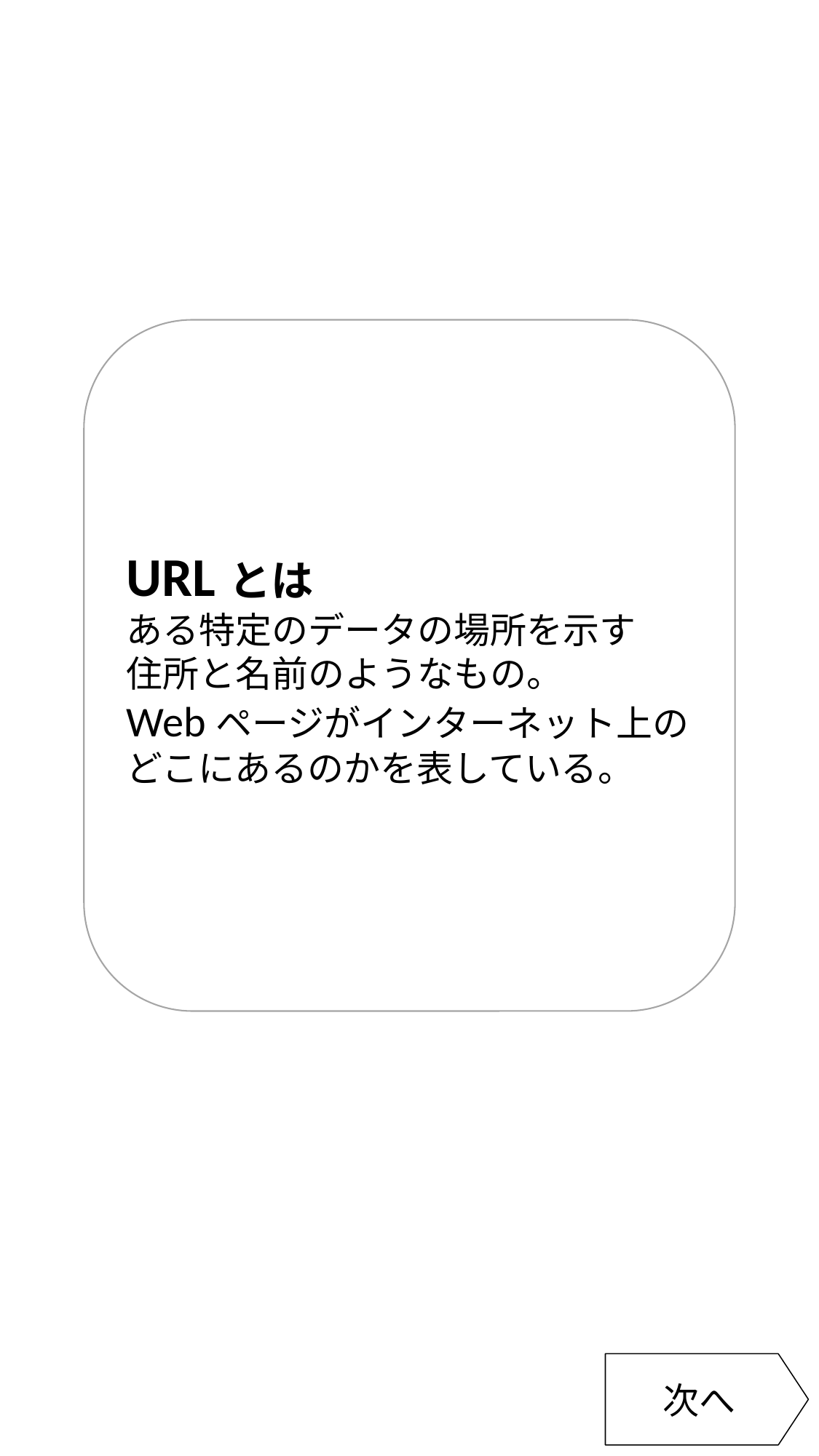

URLとは
ある特定のデータの場所を示す
住所と名前のようなもの。
Webページがインターネット上のどこにあるのかを表している。

次へ